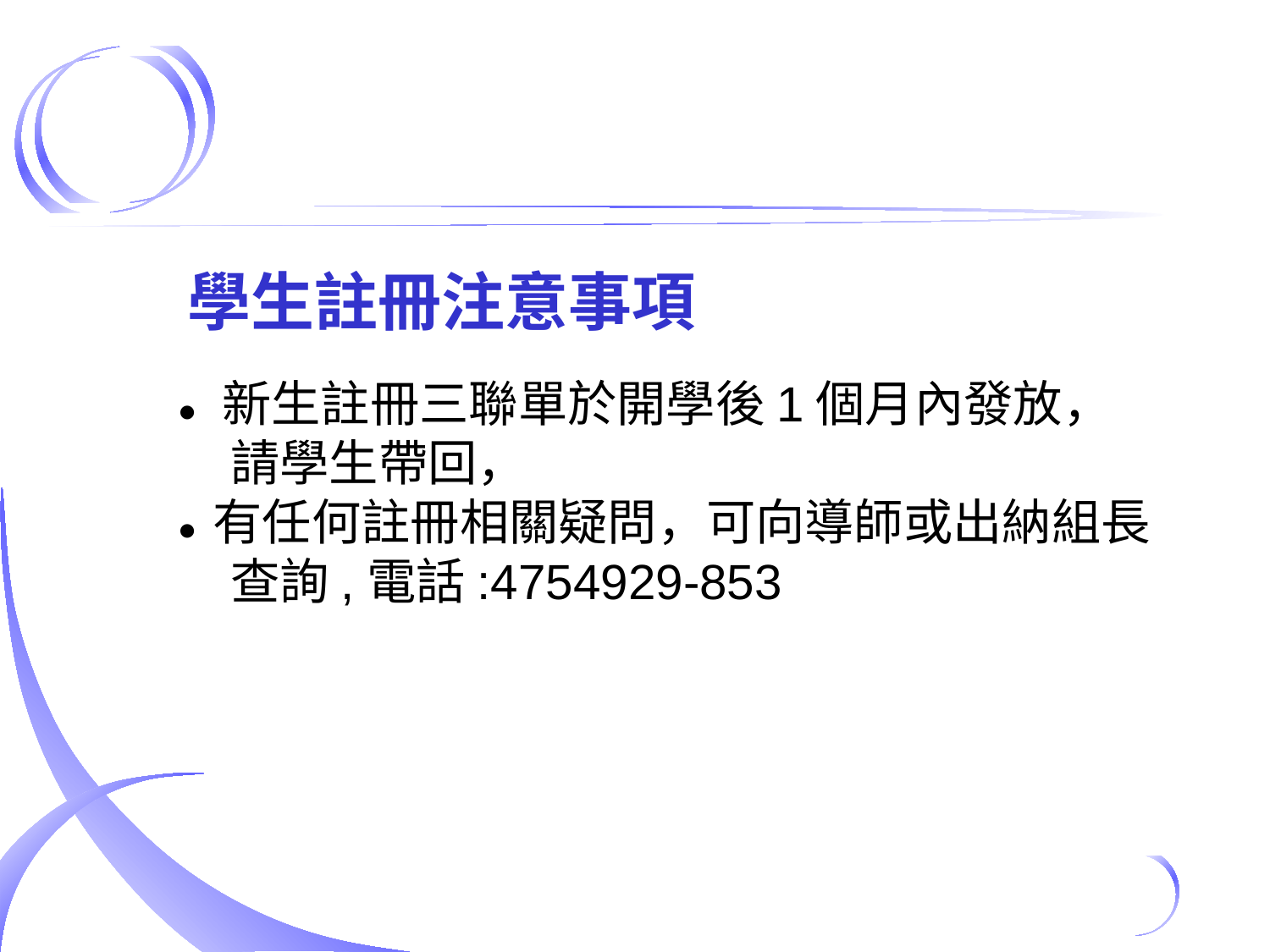

學生註冊注意事項
●  新生註冊三聯單於開學後1個月內發放，
   請學生帶回，
● 有任何註冊相關疑問，可向導師或出納組長
   查詢,電話:4754929-853